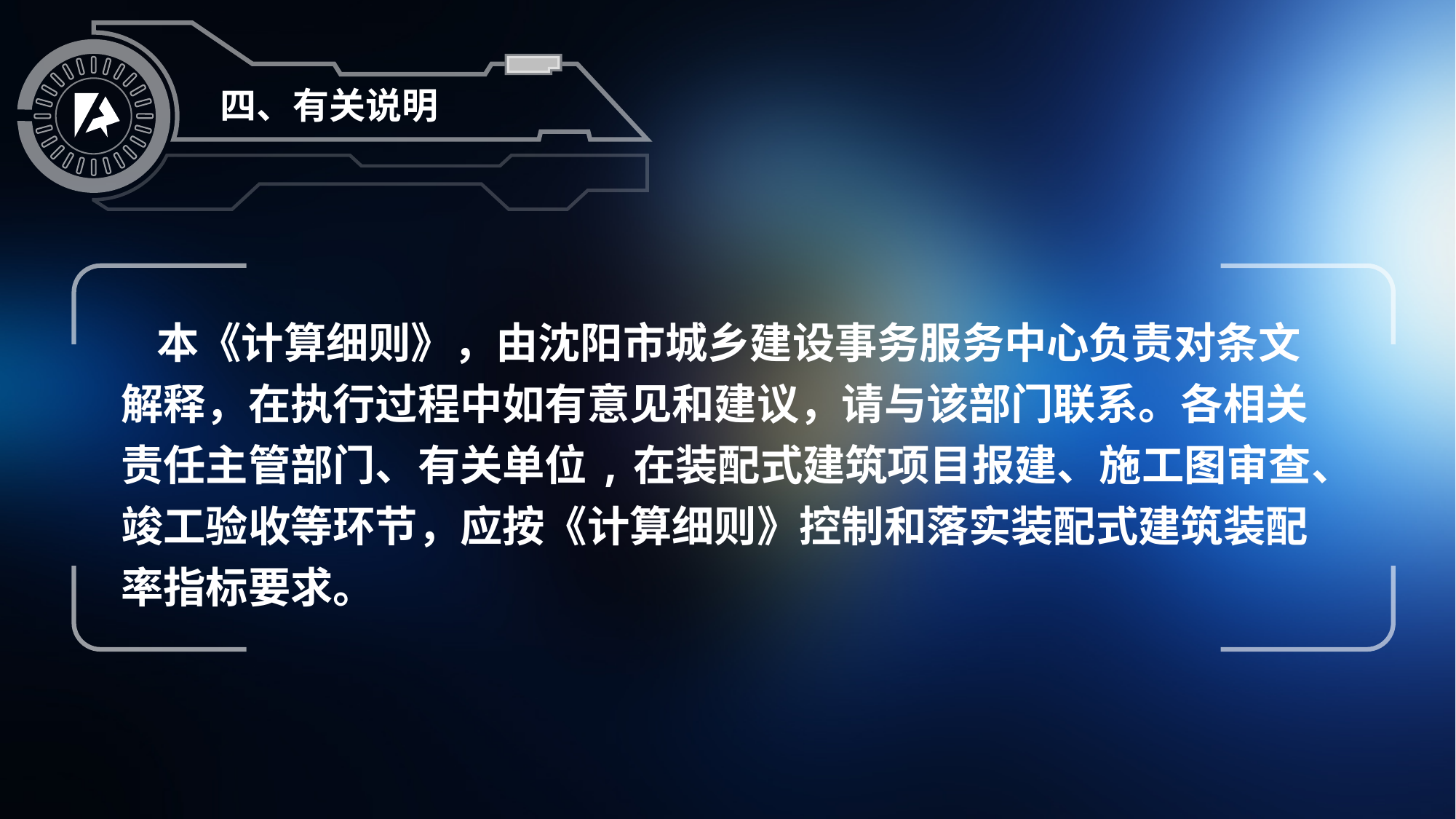

四、有关说明

   本《计算细则》，由沈阳市城乡建设事务服务中心负责对条文解释，在执行过程中如有意见和建议，请与该部门联系。各相关责任主管部门、有关单位,在装配式建筑项目报建、施工图审查、竣工验收等环节，应按《计算细则》控制和落实装配式建筑装配率指标要求。